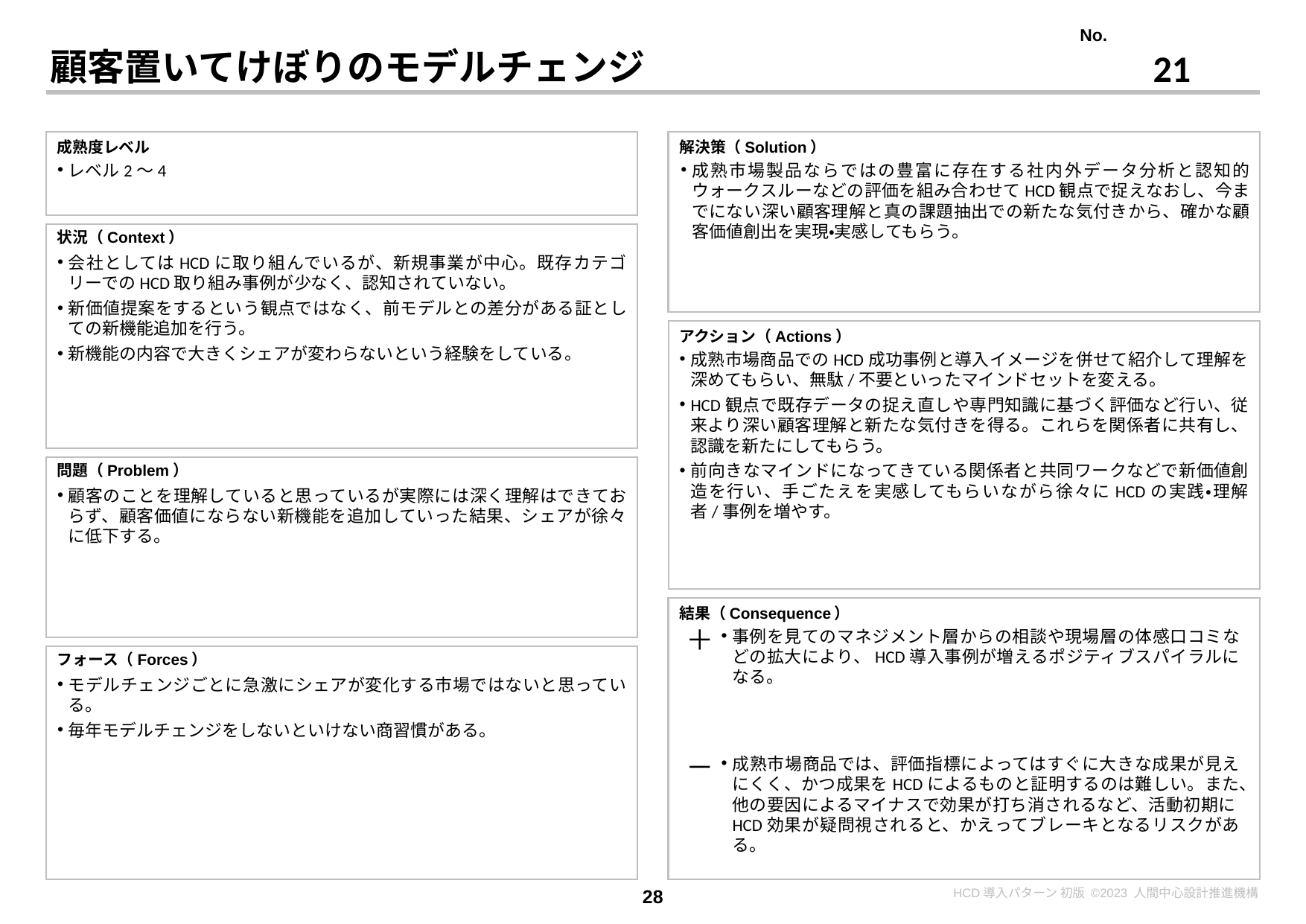

21
# 顧客置いてけぼりのモデルチェンジ
レベル2〜4
成熟市場製品ならではの豊富に存在する社内外データ分析と認知的ウォークスルーなどの評価を組み合わせてHCD観点で捉えなおし、今までにない深い顧客理解と真の課題抽出での新たな気付きから、確かな顧客価値創出を実現・実感してもらう。
会社としてはHCDに取り組んでいるが、新規事業が中心。既存カテゴリーでのHCD取り組み事例が少なく、認知されていない。
新価値提案をするという観点ではなく、前モデルとの差分がある証としての新機能追加を行う。
新機能の内容で大きくシェアが変わらないという経験をしている。

成熟市場商品でのHCD成功事例と導入イメージを併せて紹介して理解を深めてもらい、無駄/不要といったマインドセットを変える。
HCD観点で既存データの捉え直しや専門知識に基づく評価など行い、従来より深い顧客理解と新たな気付きを得る。これらを関係者に共有し、認識を新たにしてもらう。
前向きなマインドになってきている関係者と共同ワークなどで新価値創造を行い、手ごたえを実感してもらいながら徐々にHCDの実践・理解者/事例を増やす。
顧客のことを理解していると思っているが実際には深く理解はできておらず、顧客価値にならない新機能を追加していった結果、シェアが徐々に低下する。
事例を見てのマネジメント層からの相談や現場層の体感口コミなどの拡大により、HCD導入事例が増えるポジティブスパイラルになる。
モデルチェンジごとに急激にシェアが変化する市場ではないと思っている。
毎年モデルチェンジをしないといけない商習慣がある。

成熟市場商品では、評価指標によってはすぐに大きな成果が見えにくく、かつ成果をHCDによるものと証明するのは難しい。また、他の要因によるマイナスで効果が打ち消されるなど、活動初期にHCD効果が疑問視されると、かえってブレーキとなるリスクがある。
28